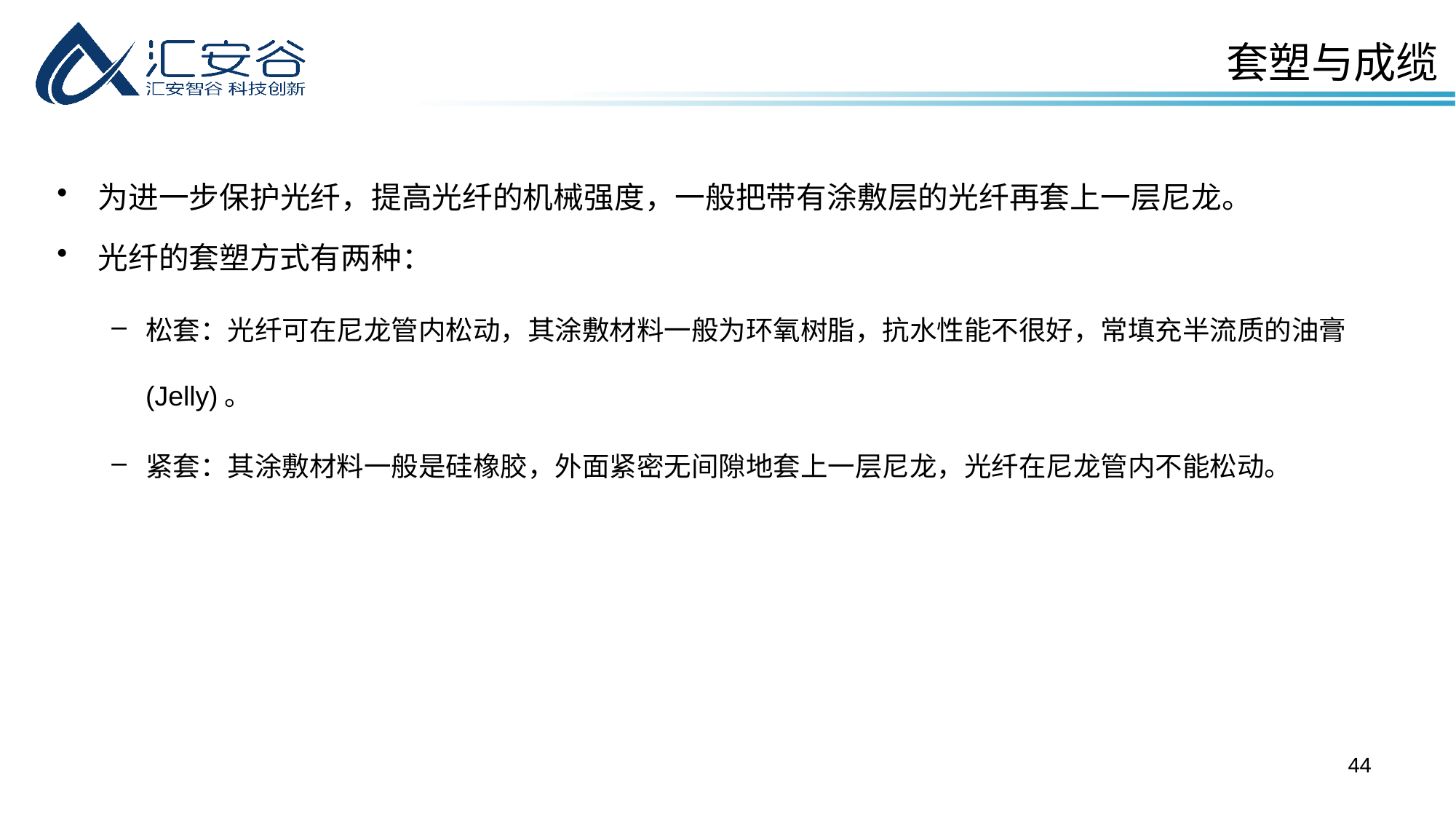

套塑与成缆
为进一步保护光纤，提高光纤的机械强度，一般把带有涂敷层的光纤再套上一层尼龙。
光纤的套塑方式有两种：
松套：光纤可在尼龙管内松动，其涂敷材料一般为环氧树脂，抗水性能不很好，常填充半流质的油膏(Jelly)。
紧套：其涂敷材料一般是硅橡胶，外面紧密无间隙地套上一层尼龙，光纤在尼龙管内不能松动。
44